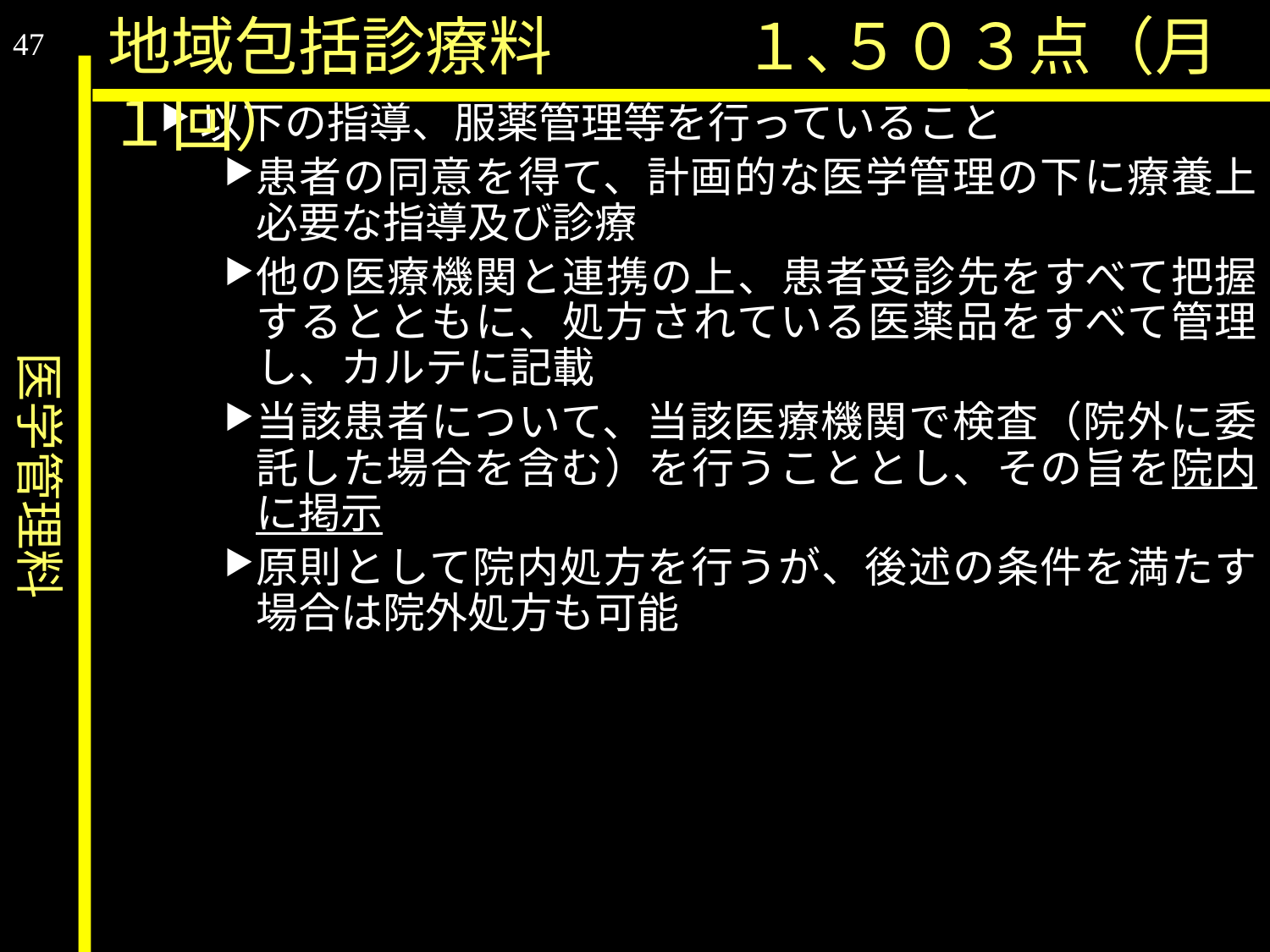

医学管理料
地域包括診療料		１､５０３点（月１回）
47

以下の指導、服薬管理等を行っていること
患者の同意を得て、計画的な医学管理の下に療養上必要な指導及び診療
他の医療機関と連携の上、患者受診先をすべて把握するとともに、処方されている医薬品をすべて管理し、カルテに記載
当該患者について、当該医療機関で検査（院外に委託した場合を含む）を行うこととし、その旨を院内に掲示
原則として院内処方を行うが、後述の条件を満たす場合は院外処方も可能